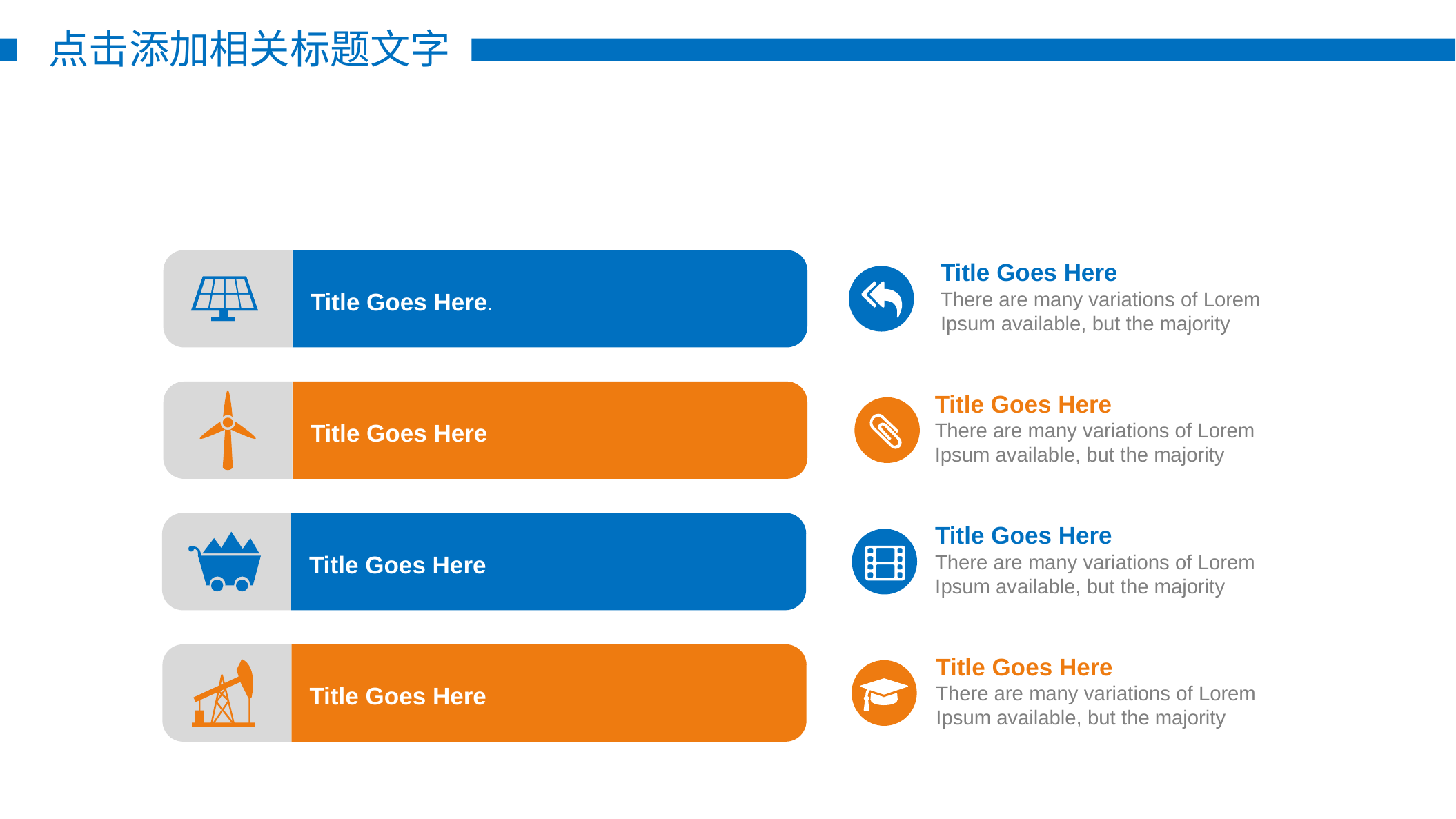

点击添加相关标题文字

Title Goes Here
There are many variations of Lorem Ipsum available, but the majority

Title Goes Here.

Title Goes Here
There are many variations of Lorem Ipsum available, but the majority

Title Goes Here

Title Goes Here
There are many variations of Lorem Ipsum available, but the majority

Title Goes Here

Title Goes Here
There are many variations of Lorem Ipsum available, but the majority

Title Goes Here